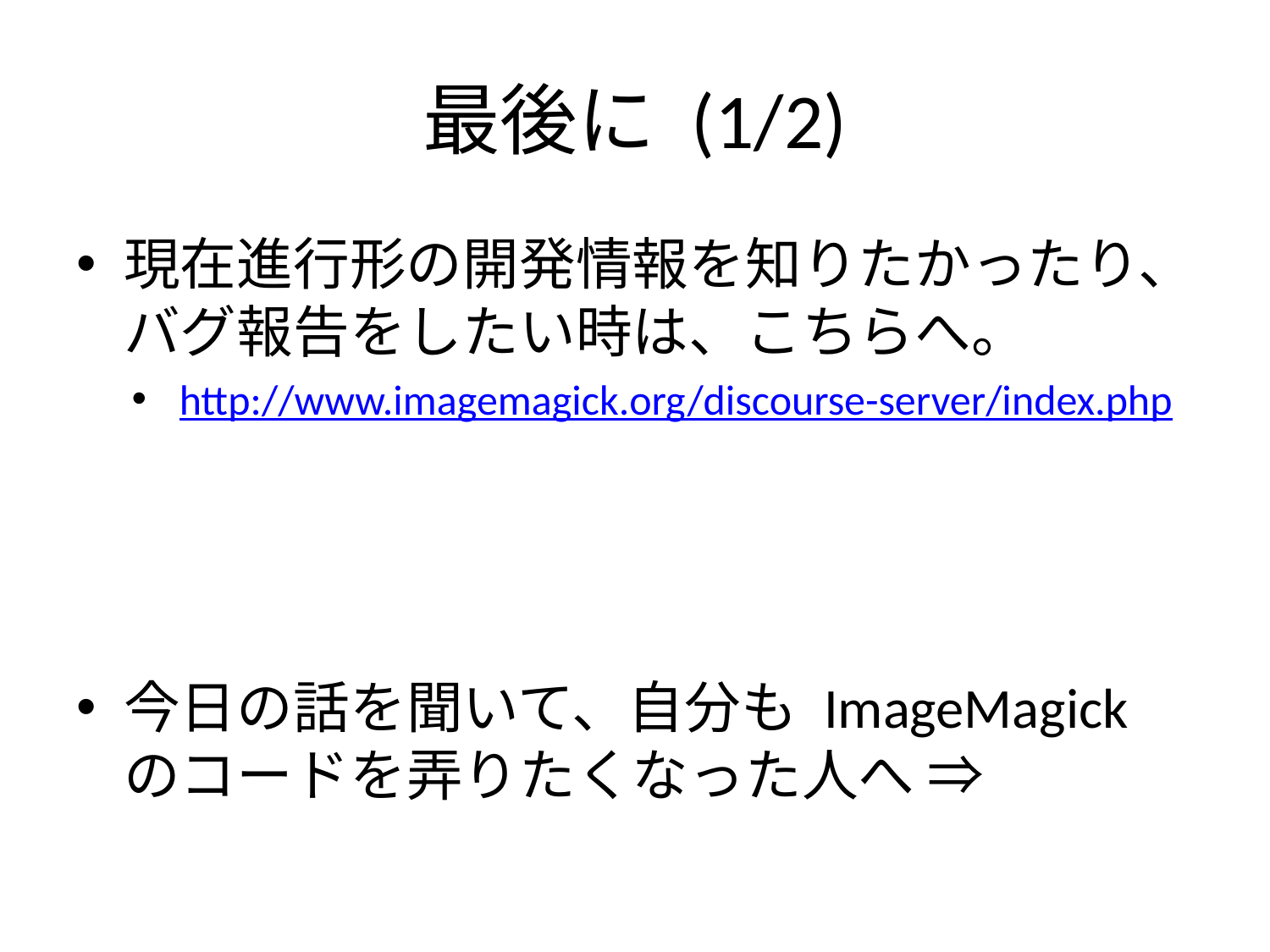

# 最後に (1/2)
現在進行形の開発情報を知りたかったり、バグ報告をしたい時は、こちらへ。
http://www.imagemagick.org/discourse-server/index.php

今日の話を聞いて、自分も ImageMagick のコードを弄りたくなった人へ ⇒